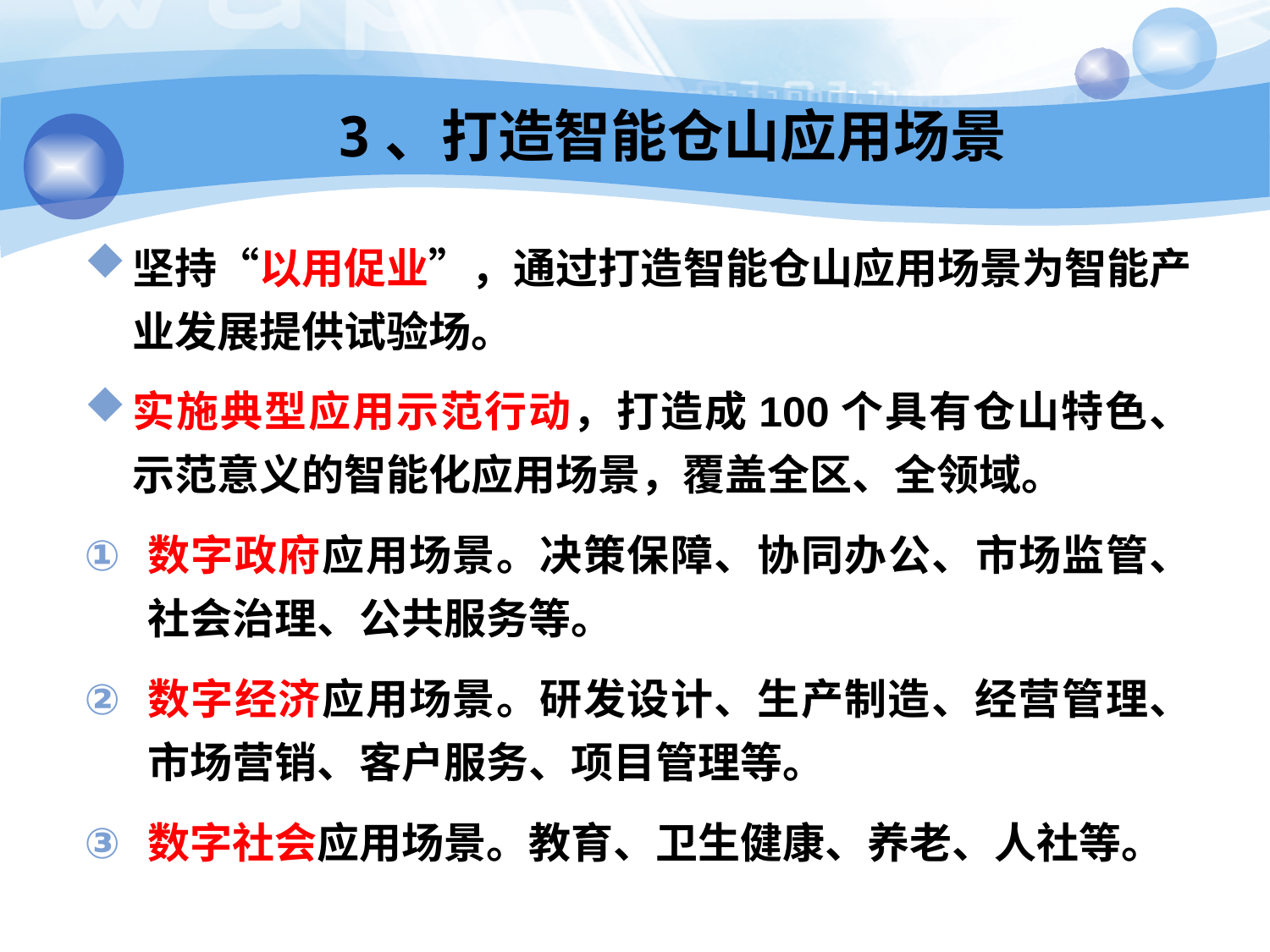

# 3、打造智能仓山应用场景
坚持“以用促业”，通过打造智能仓山应用场景为智能产业发展提供试验场。
实施典型应用示范行动，打造成100个具有仓山特色、示范意义的智能化应用场景，覆盖全区、全领域。
数字政府应用场景。决策保障、协同办公、市场监管、社会治理、公共服务等。
数字经济应用场景。研发设计、生产制造、经营管理、市场营销、客户服务、项目管理等。
数字社会应用场景。教育、卫生健康、养老、人社等。